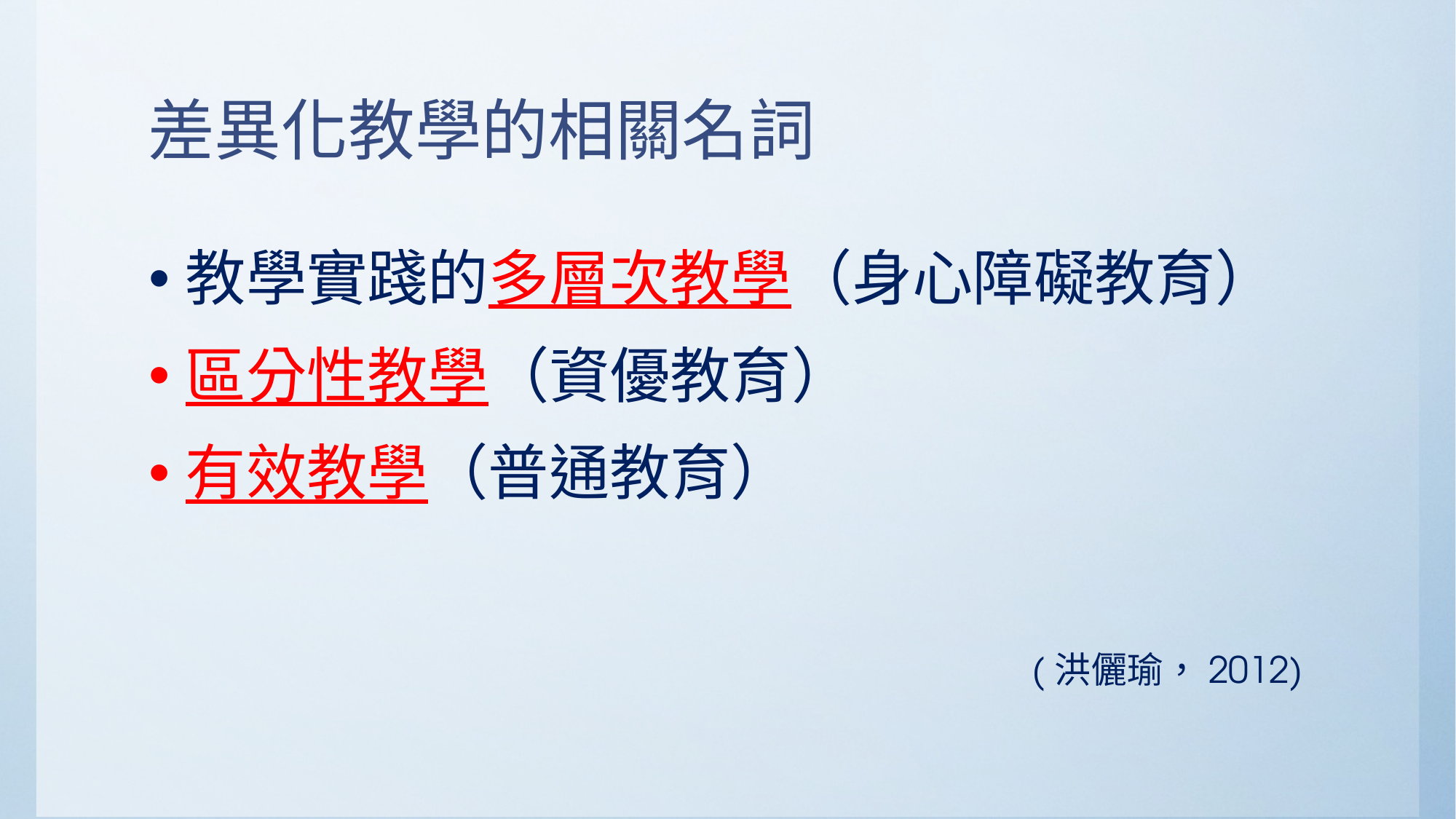

# 差異化教學的相關名詞
教學實踐的多層次教學（身心障礙教育）
區分性教學（資優教育）
有效教學（普通教育）

(洪儷瑜，2012)